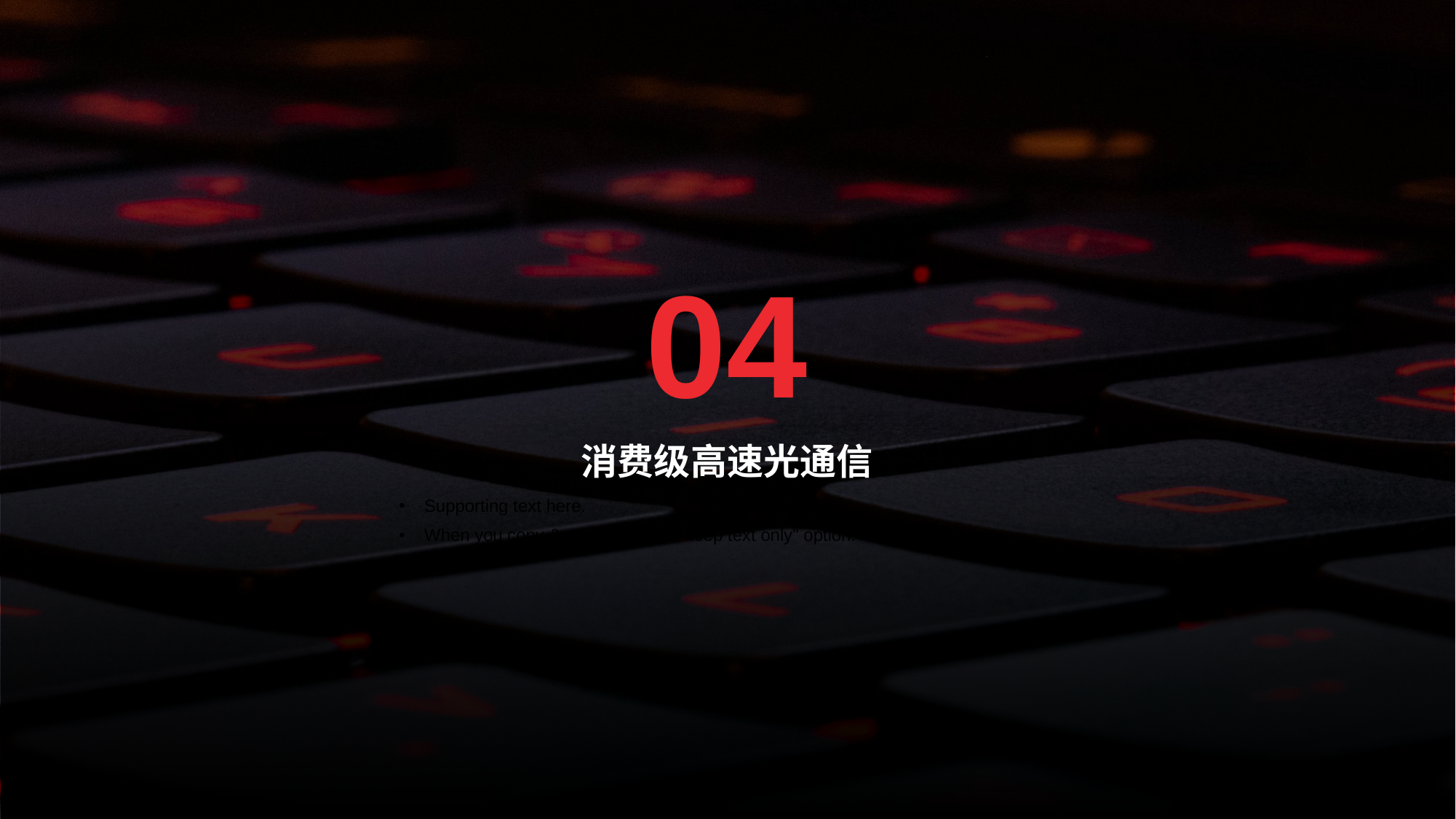

04
# 消费级高速光通信
Supporting text here.
When you copy & paste, choose "keep text only" option.